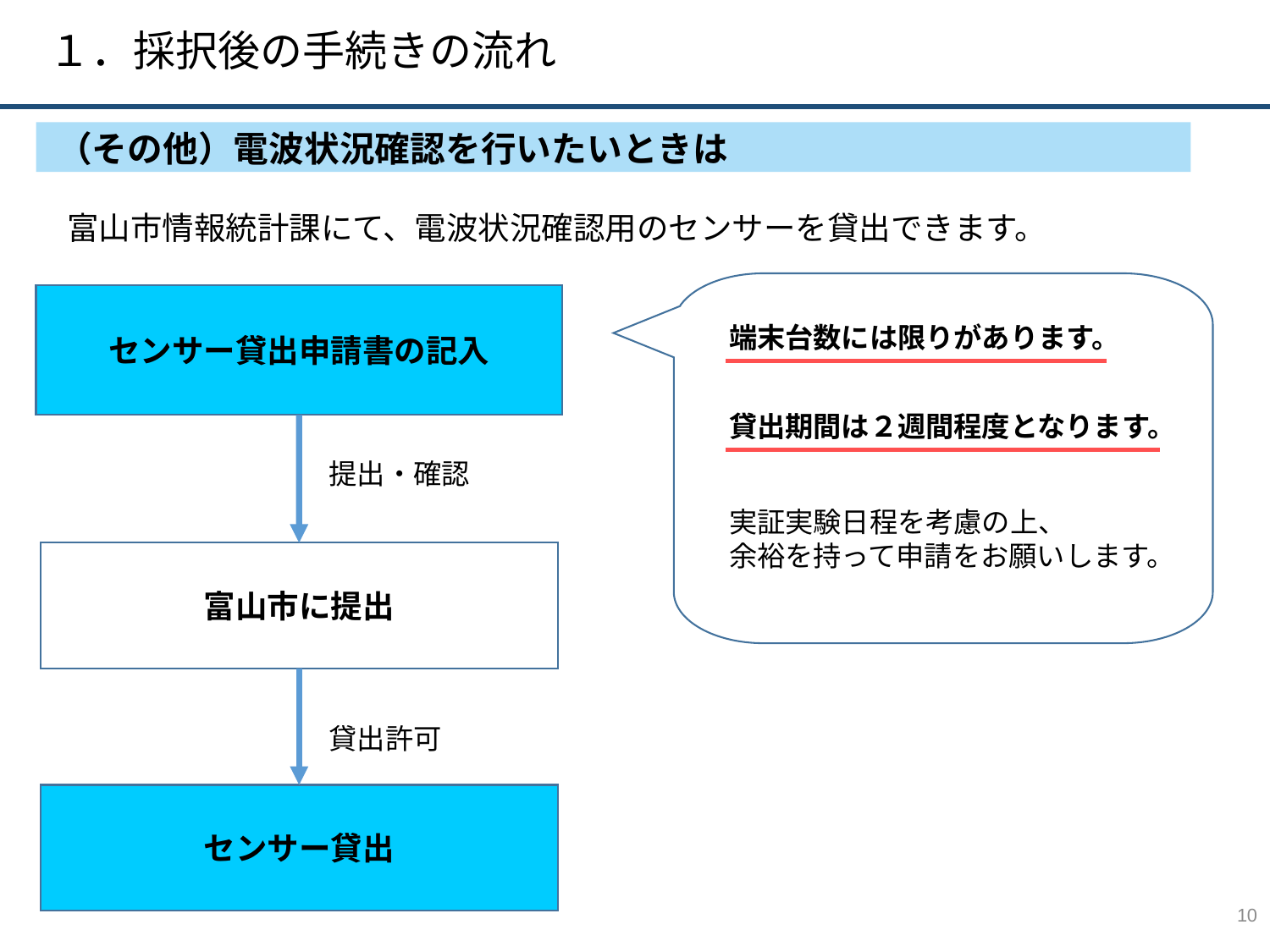

１．採択後の手続きの流れ
（その他）電波状況確認を行いたいときは

富山市情報統計課にて、電波状況確認用のセンサーを貸出できます。

センサー貸出申請書の記入
端末台数には限りがあります。
貸出期間は２週間程度となります。
提出・確認
実証実験日程を考慮の上、
余裕を持って申請をお願いします。
富山市に提出
貸出許可
センサー貸出
10